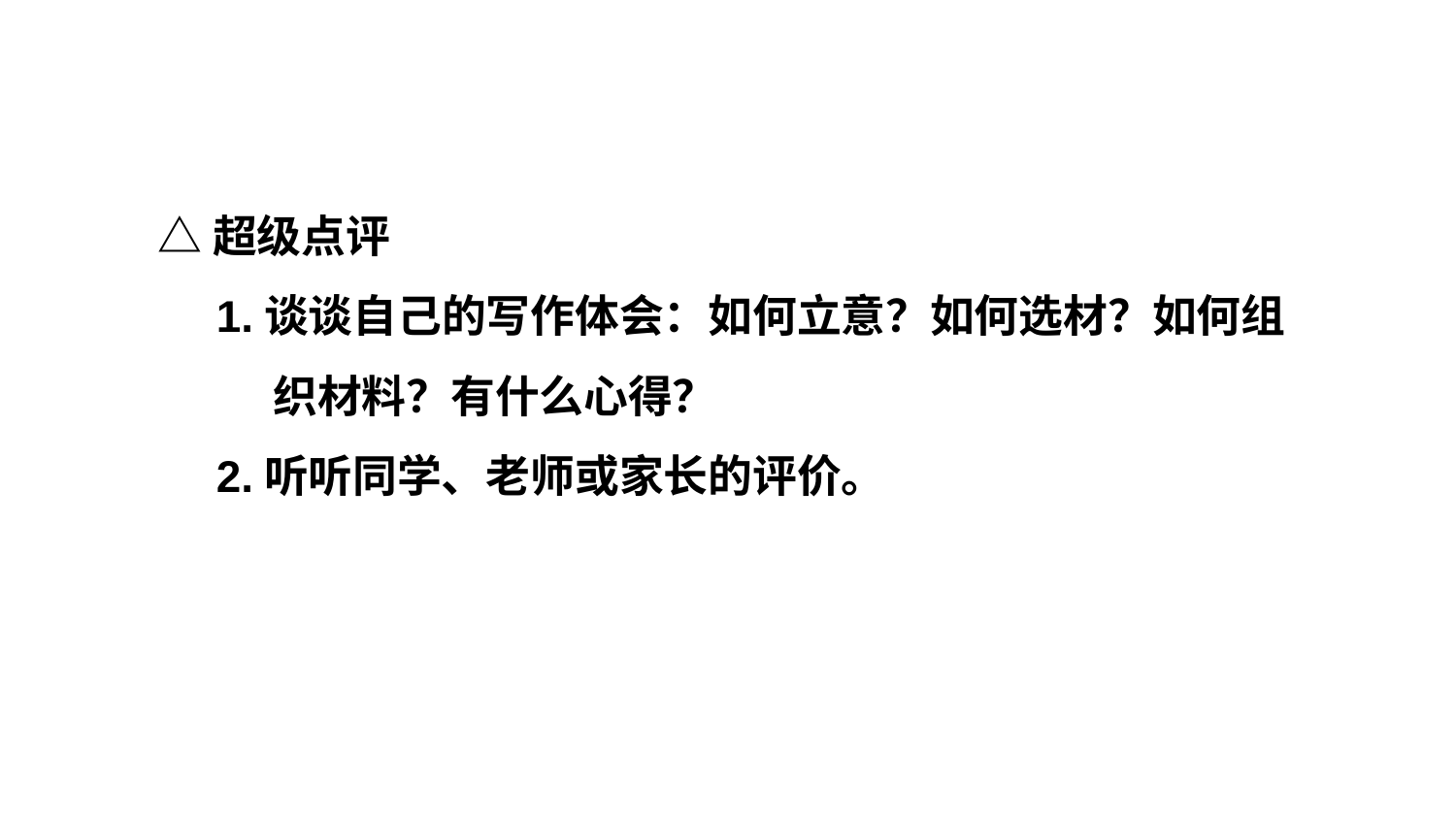

成果评价
△超级点评
1.谈谈自己的写作体会：如何立意？如何选材？如何组织材料？有什么心得？
2.听听同学、老师或家长的评价。